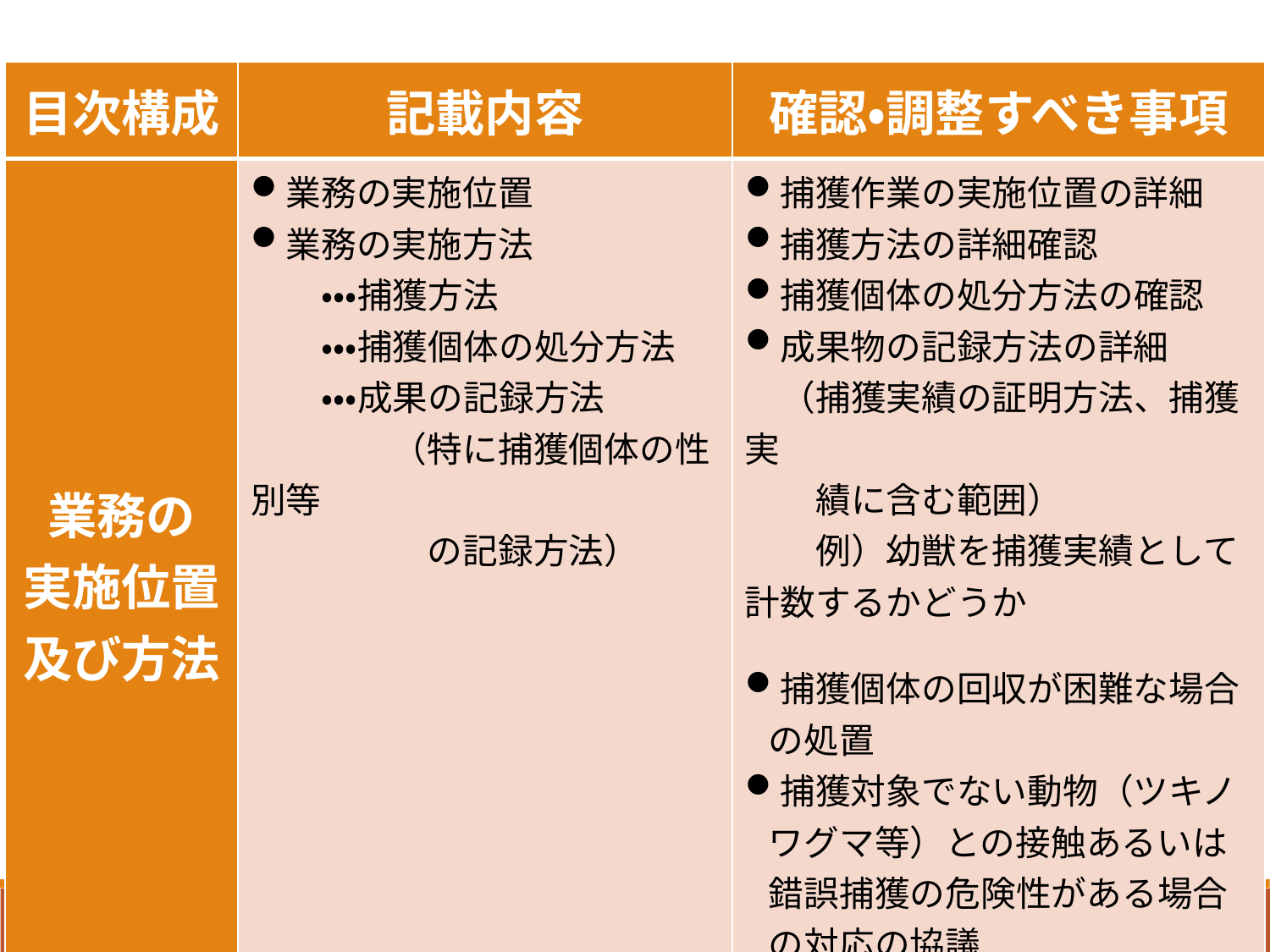

| 目次構成 | 記載内容 | 確認・調整すべき事項 |
| --- | --- | --- |
| 業務の 実施位置 及び方法 | 業務の実施位置 業務の実施方法 　　・・・捕獲方法 　　・・・捕獲個体の処分方法 　　・・・成果の記録方法 　　　　（特に捕獲個体の性別等 　　　　　の記録方法） | 捕獲作業の実施位置の詳細 捕獲方法の詳細確認 捕獲個体の処分方法の確認 成果物の記録方法の詳細 　（捕獲実績の証明方法、捕獲実 　　績に含む範囲） 　　例）幼獣を捕獲実績として計数するかどうか 捕獲個体の回収が困難な場合の処置 捕獲対象でない動物（ツキノワグマ等）との接触あるいは錯誤捕獲の危険性がある場合の対応の協議 |